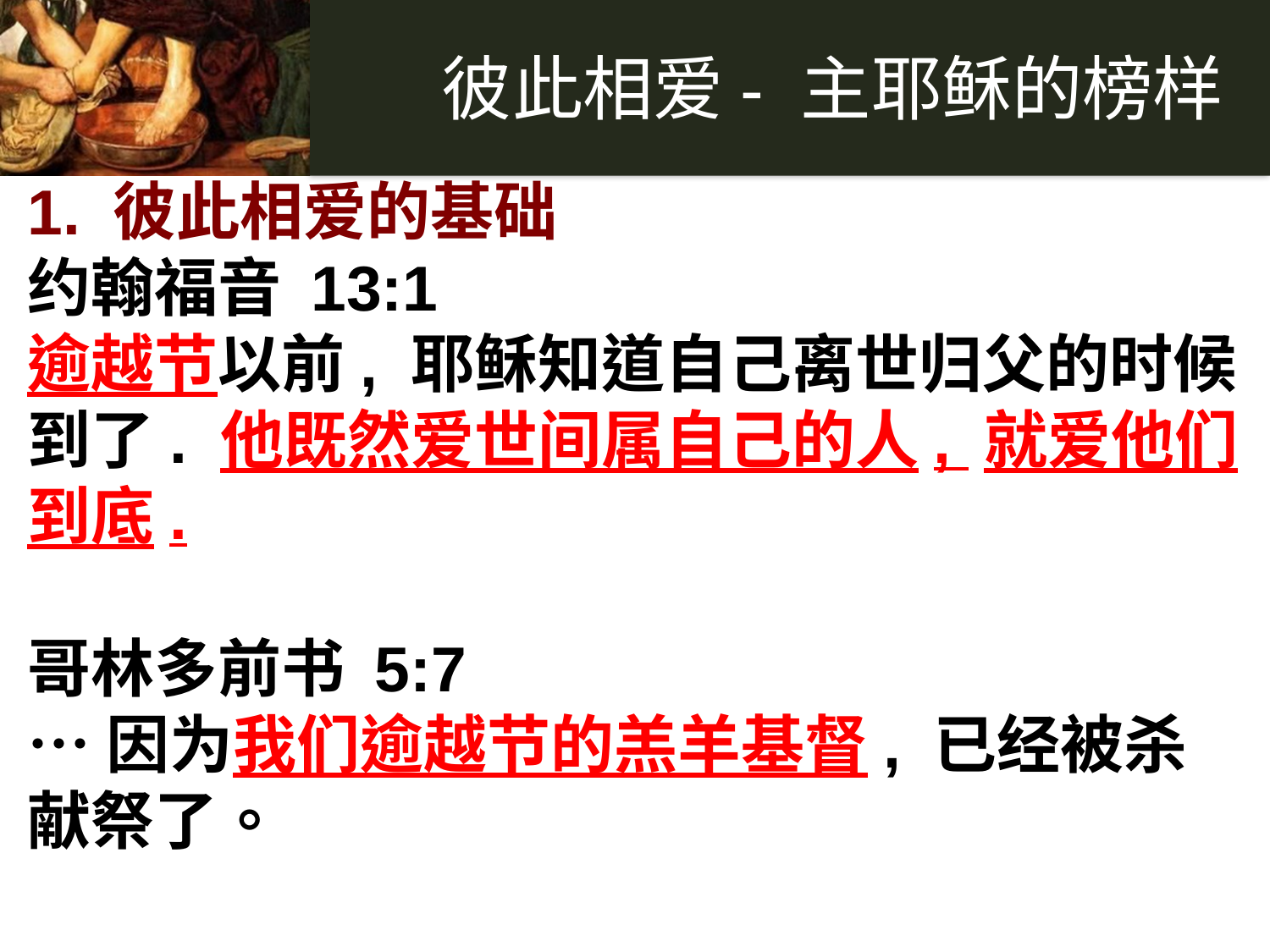

1. 彼此相爱的基础
约翰福音 13:1
逾越节以前, 耶稣知道自己离世归父的时候到了. 他既然爱世间属自己的人, 就爱他们到底.

哥林多前书 5:7
…因为我们逾越节的羔羊基督, 已经被杀献祭了。